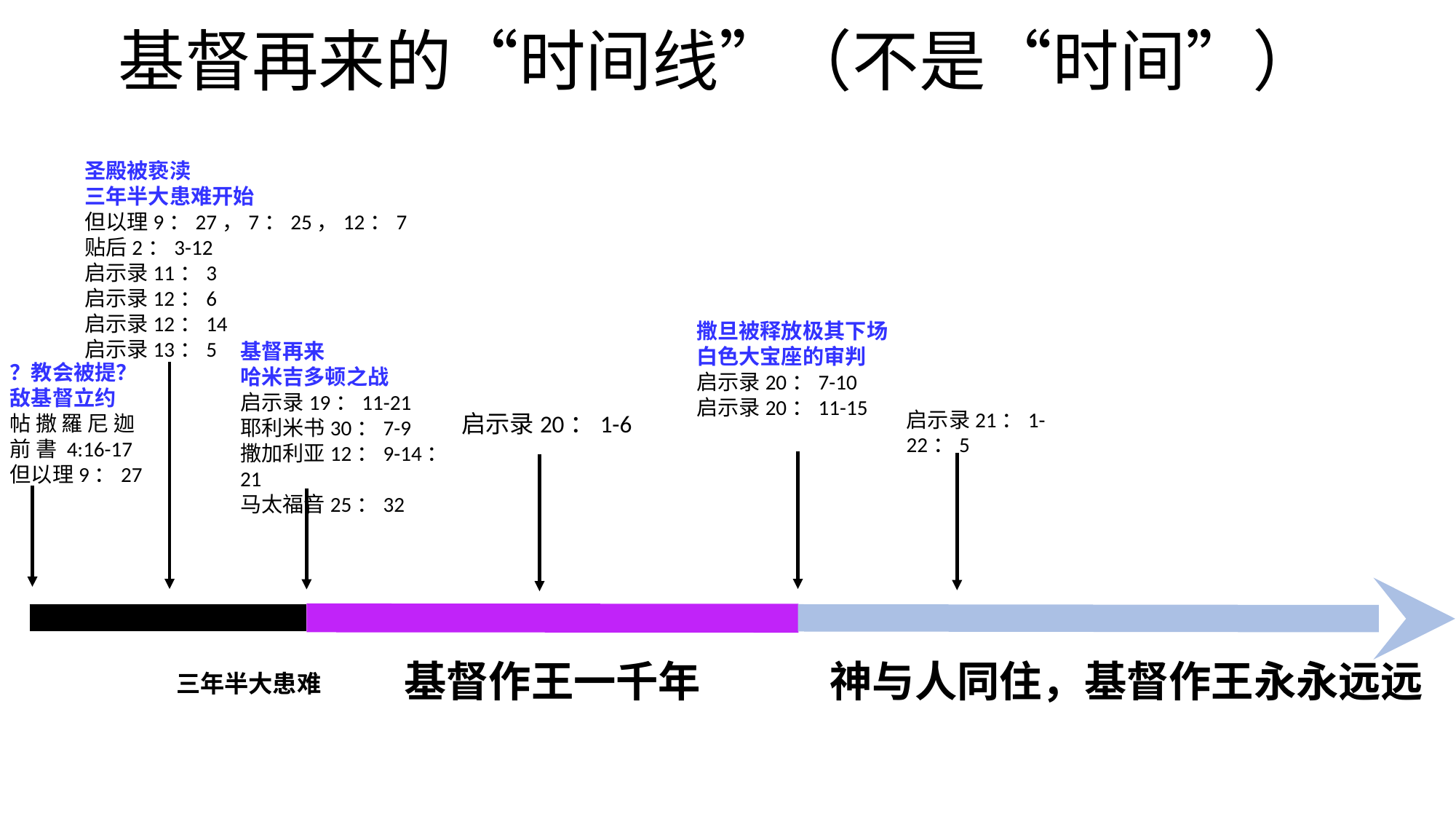

# 基督再来的“时间线”（不是“时间”）
圣殿被亵渎
三年半大患难开始
但以理9：27，7：25，12：7
贴后2：3-12
启示录11：3
启示录12：6
启示录12：14
启示录13：5
撒旦被释放极其下场
白色大宝座的审判
启示录20：7-10
启示录20：11-15
基督再来
哈米吉多顿之战
启示录19：11-21
耶利米书30：7-9
撒加利亚12：9-14：21
马太福音25：32
？教会被提？
敌基督立约
帖 撒 羅 尼 迦 前 書 4:16-17
但以理9：27
启示录21：1-22：5
启示录20：1-6
基督作王一千年
神与人同住，基督作王永永远远
三年半大患难